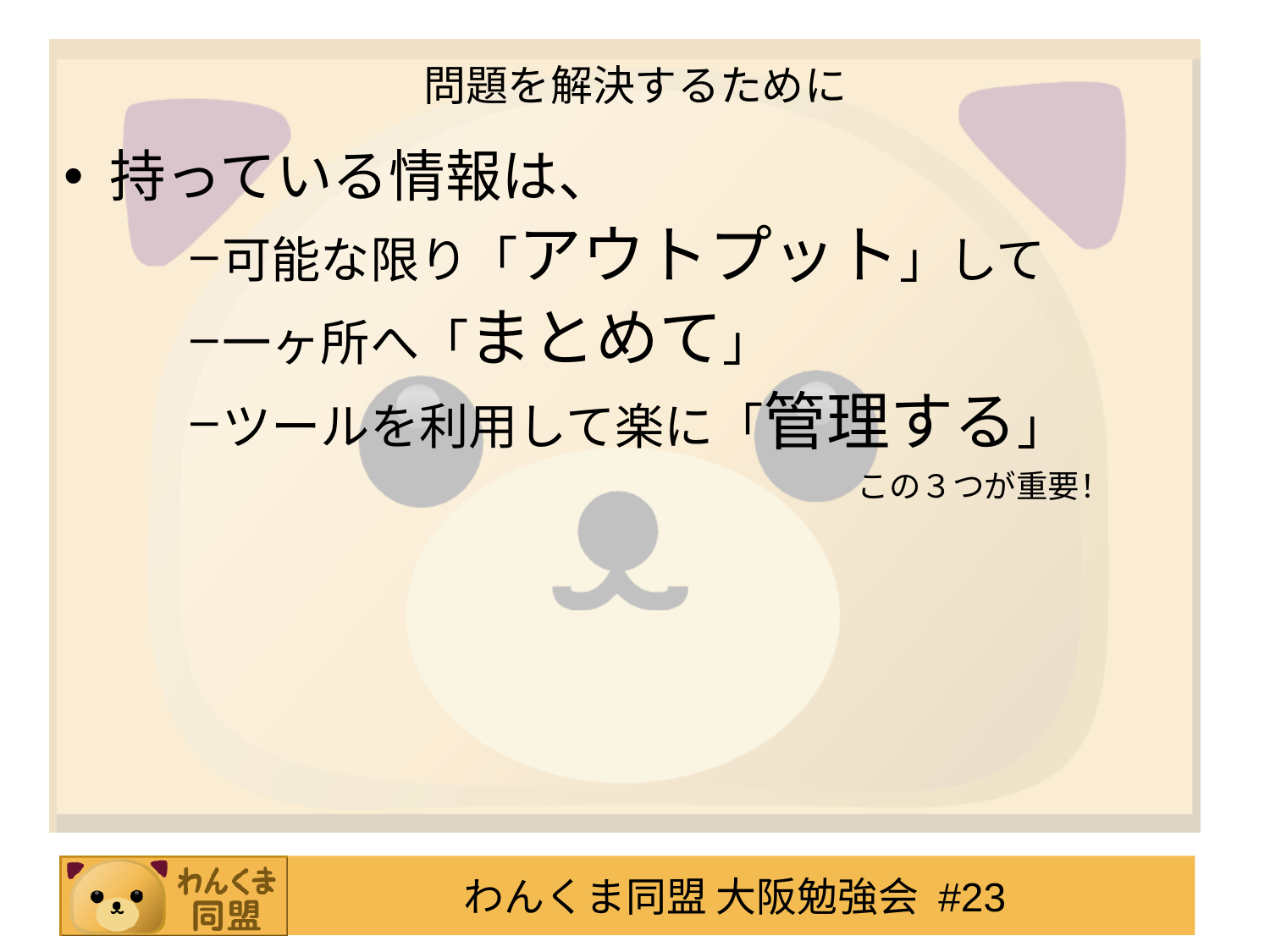

# 問題を解決するために
 持っている情報は、
可能な限り「アウトプット」して
一ヶ所へ「まとめて」
ツールを利用して楽に「管理する」
この３つが重要！